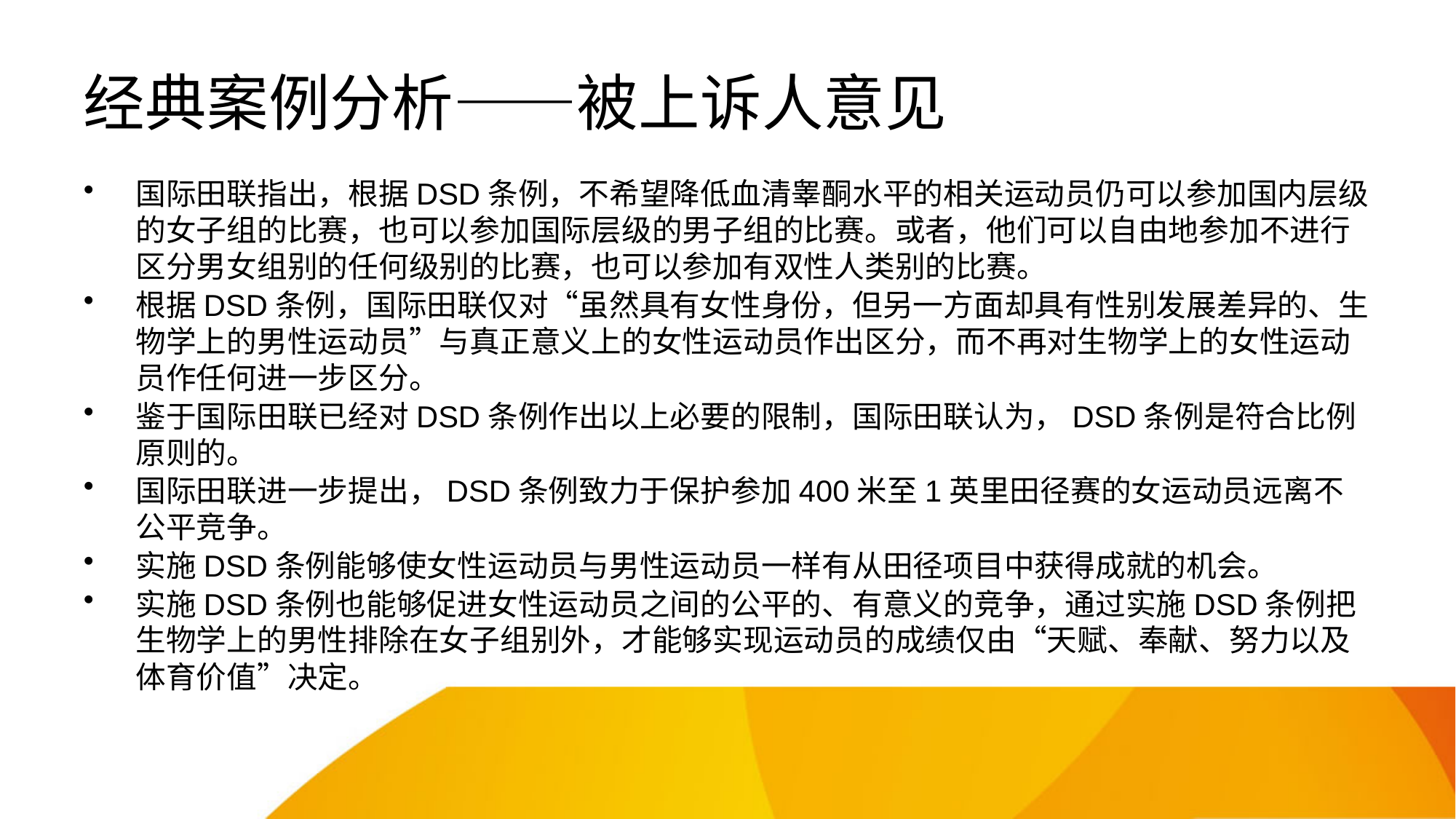

# 经典案例分析——被上诉人意见
国际田联指出，根据DSD条例，不希望降低血清睾酮水平的相关运动员仍可以参加国内层级的女子组的比赛，也可以参加国际层级的男子组的比赛。或者，他们可以自由地参加不进行区分男女组别的任何级别的比赛，也可以参加有双性人类别的比赛。
根据DSD条例，国际田联仅对“虽然具有女性身份，但另一方面却具有性别发展差异的、生物学上的男性运动员”与真正意义上的女性运动员作出区分，而不再对生物学上的女性运动员作任何进一步区分。
鉴于国际田联已经对DSD条例作出以上必要的限制，国际田联认为，DSD条例是符合比例原则的。
国际田联进一步提出，DSD条例致力于保护参加400米至1英里田径赛的女运动员远离不公平竞争。
实施DSD条例能够使女性运动员与男性运动员一样有从田径项目中获得成就的机会。
实施DSD条例也能够促进女性运动员之间的公平的、有意义的竞争，通过实施DSD条例把生物学上的男性排除在女子组别外，才能够实现运动员的成绩仅由“天赋、奉献、努力以及体育价值”决定。